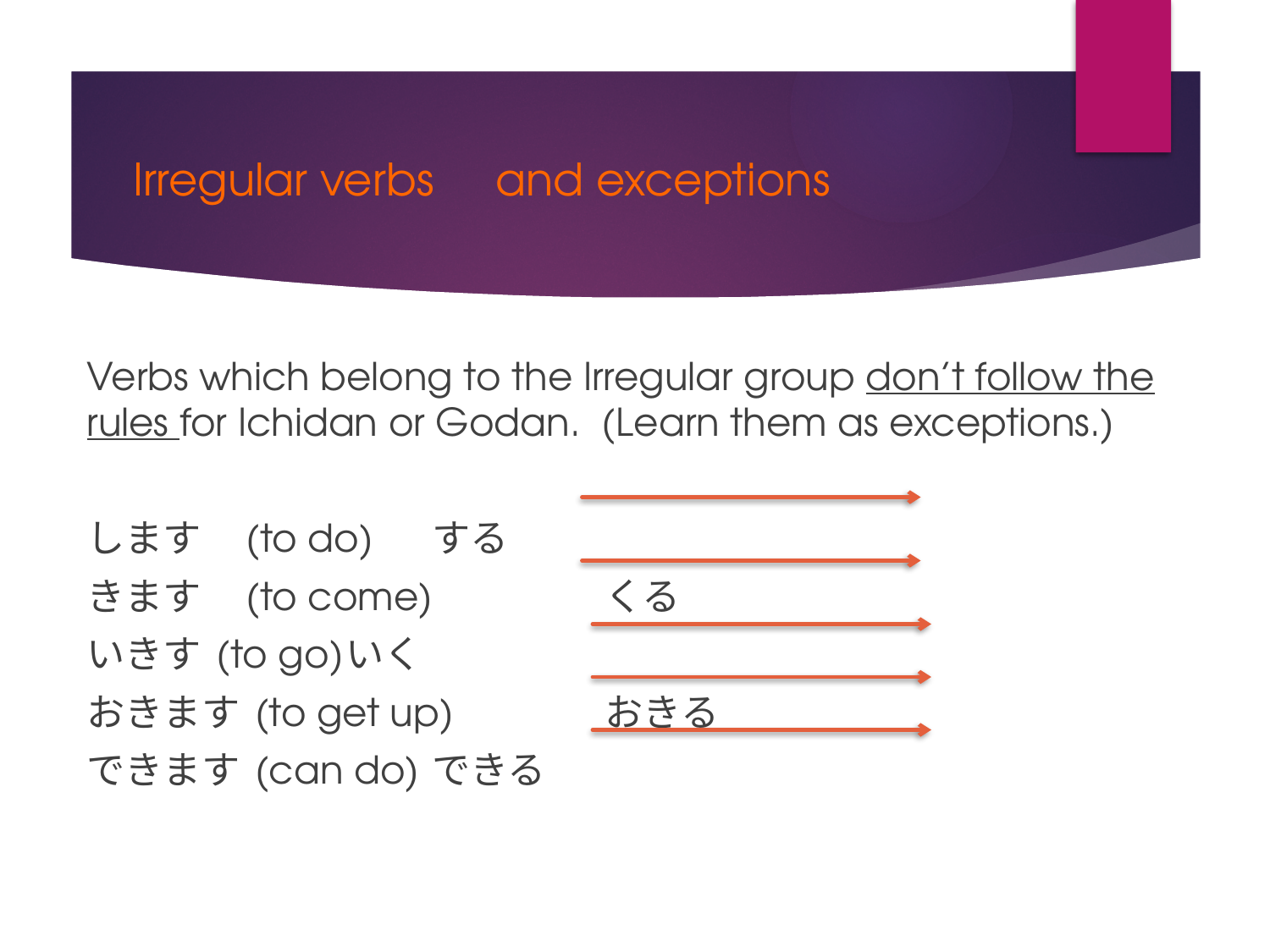

# Irregular verbs　and exceptions
Verbs which belong to the Irregular group don’t follow the rules for Ichidan or Godan.  (Learn them as exceptions.)

します　(to do)										する
きます　(to come)									くる
いきす (to go)										いく
おきます (to get up)									おきる
できます (can do)									できる